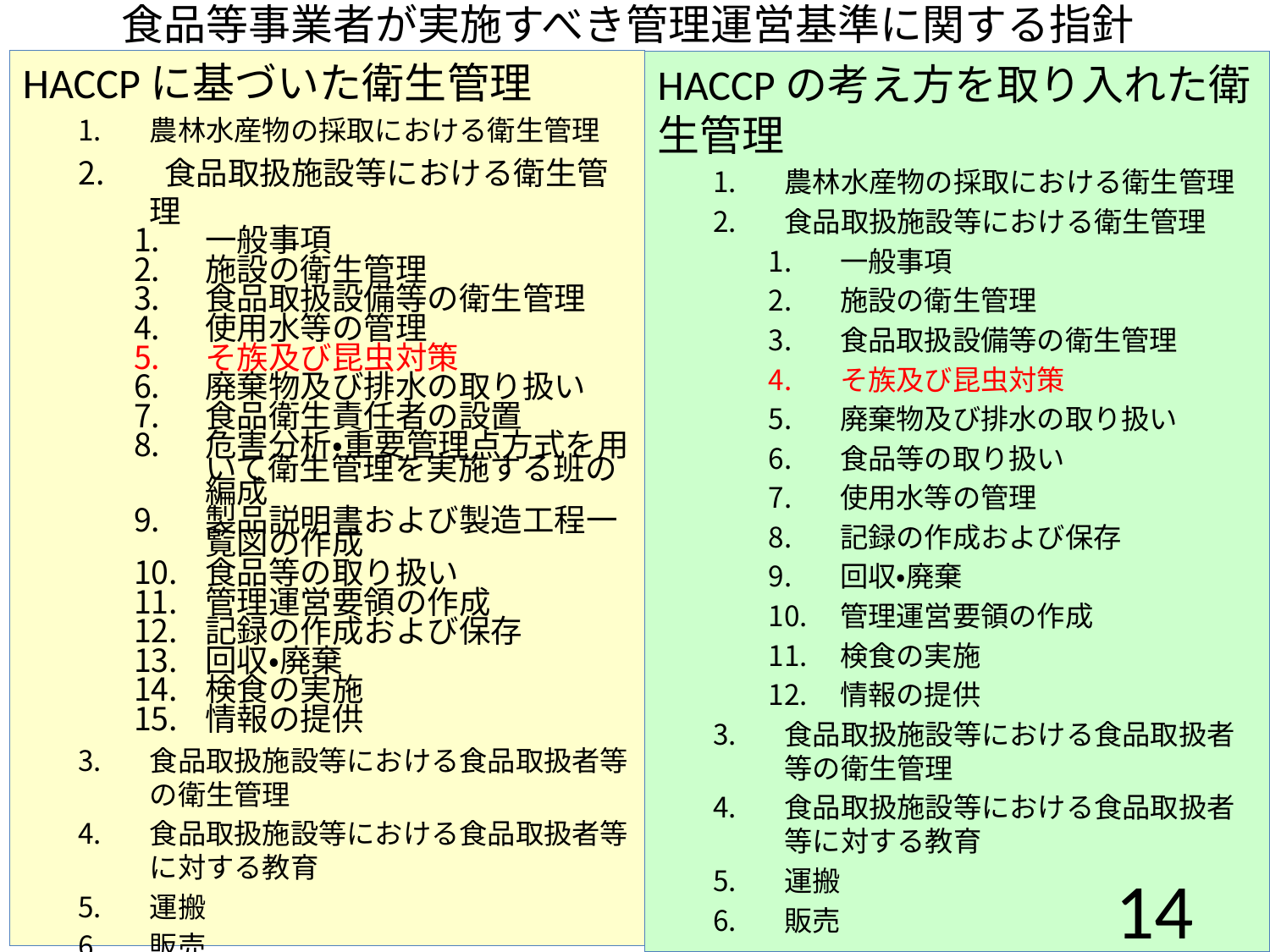

# 食品等事業者が実施すべき管理運営基準に関する指針
HACCPに基づいた衛生管理
農林水産物の採取における衛生管理
 食品取扱施設等における衛生管理
一般事項
施設の衛生管理
食品取扱設備等の衛生管理
使用水等の管理
そ族及び昆虫対策
廃棄物及び排水の取り扱い
食品衛生責任者の設置
危害分析・重要管理点方式を用いて衛生管理を実施する班の編成
製品説明書および製造工程一覧図の作成
食品等の取り扱い
管理運営要領の作成
記録の作成および保存
回収・廃棄
検食の実施
情報の提供
食品取扱施設等における食品取扱者等の衛生管理
食品取扱施設等における食品取扱者等に対する教育
運搬
販売
HACCPの考え方を取り入れた衛生管理
農林水産物の採取における衛生管理
食品取扱施設等における衛生管理
一般事項
施設の衛生管理
食品取扱設備等の衛生管理
そ族及び昆虫対策
廃棄物及び排水の取り扱い
食品等の取り扱い
使用水等の管理
記録の作成および保存
回収・廃棄
管理運営要領の作成
検食の実施
情報の提供
食品取扱施設等における食品取扱者等の衛生管理
食品取扱施設等における食品取扱者等に対する教育
運搬
販売
14